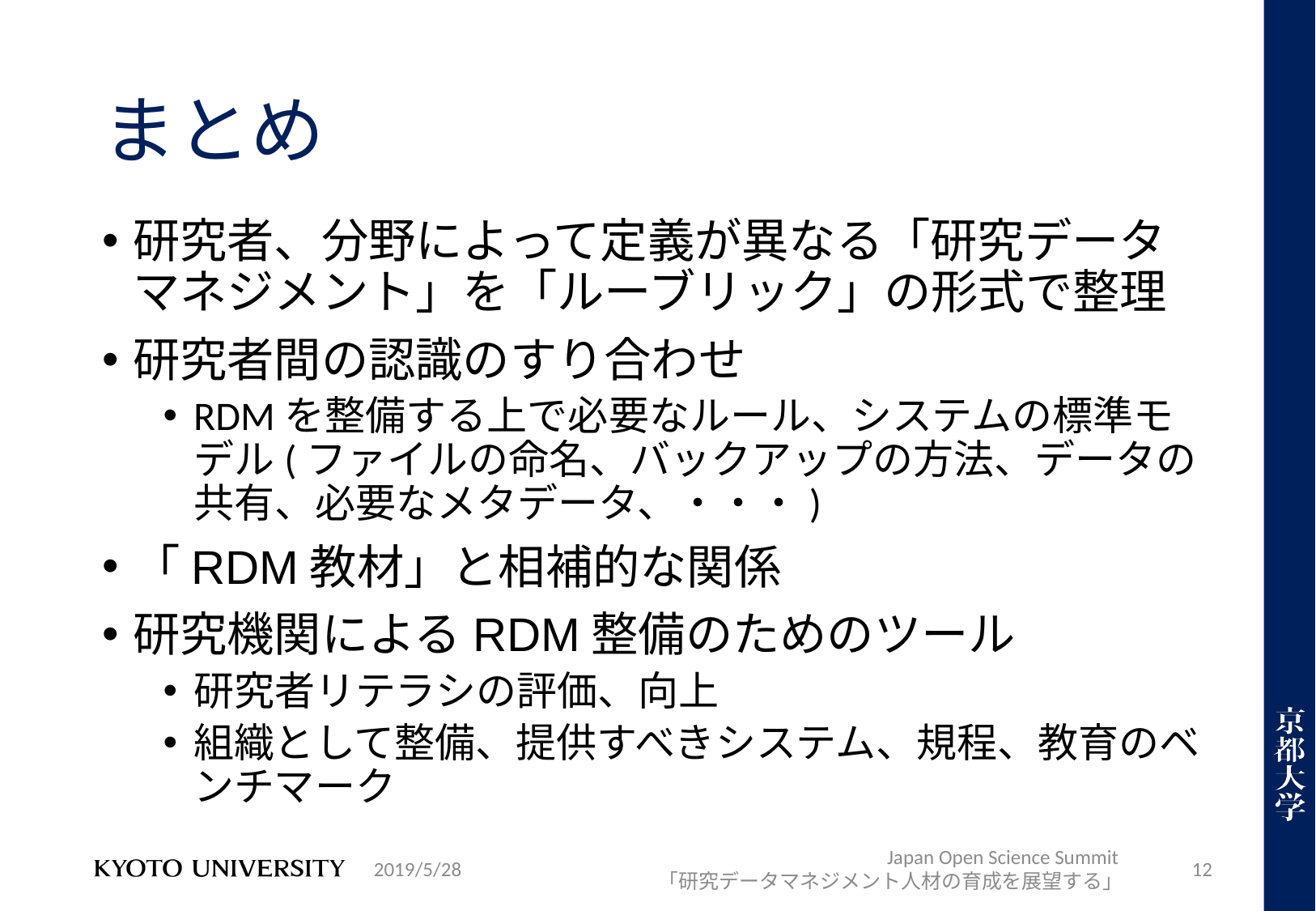

# まとめ
研究者、分野によって定義が異なる「研究データマネジメント」を「ルーブリック」の形式で整理
研究者間の認識のすり合わせ
RDMを整備する上で必要なルール、システムの標準モデル(ファイルの命名、バックアップの方法、データの共有、必要なメタデータ、・・・)
「RDM教材」と相補的な関係
研究機関によるRDM整備のためのツール
研究者リテラシの評価、向上
組織として整備、提供すべきシステム、規程、教育のベンチマーク
2019/5/28
Japan Open Science Summit
「研究データマネジメント人材の育成を展望する」
12